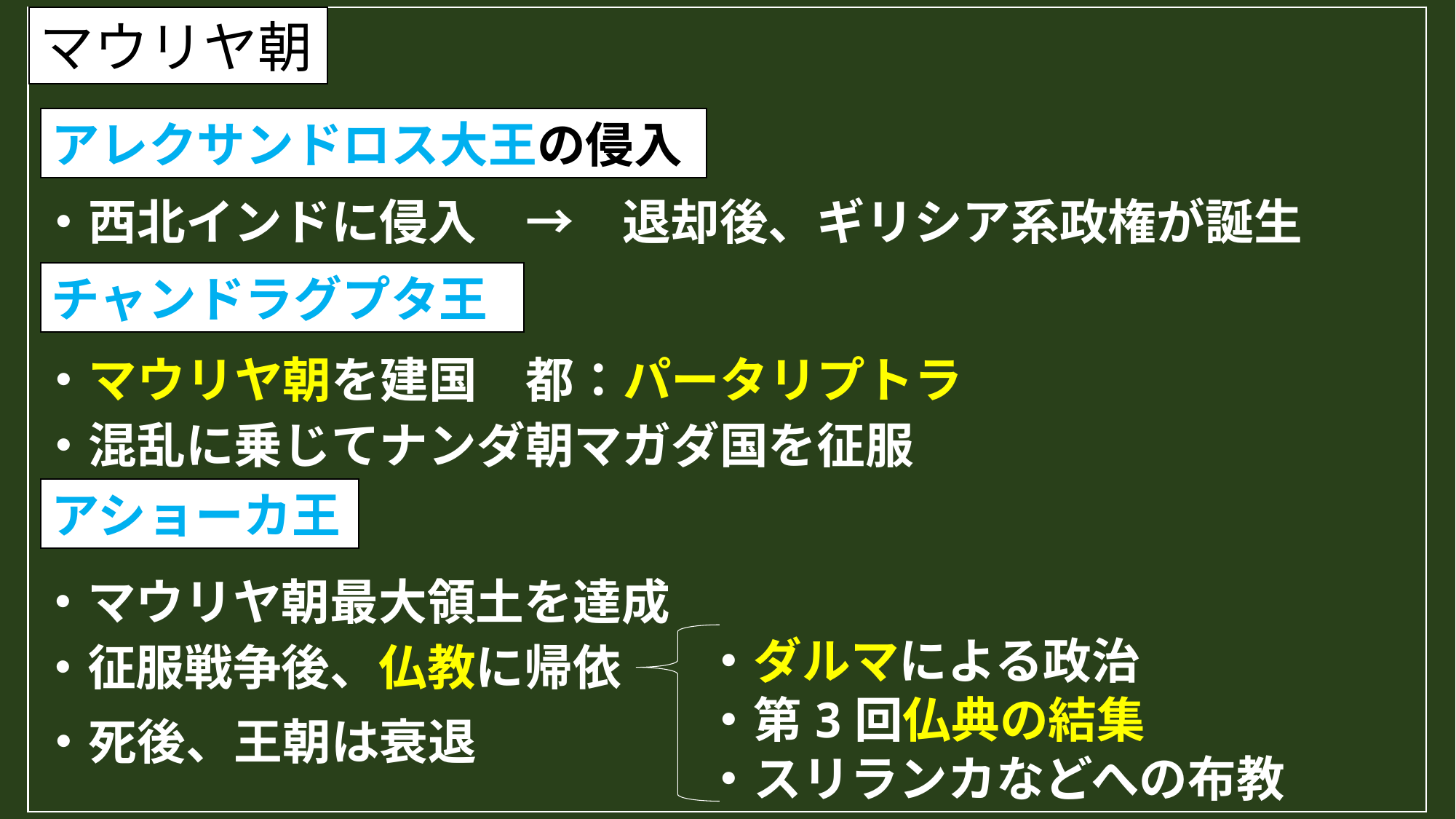

マウリヤ朝
アレクサンドロス大王の侵入
・西北インドに侵入　→　退却後、ギリシア系政権が誕生
チャンドラグプタ王
・マウリヤ朝を建国　都：パータリプトラ
・混乱に乗じてナンダ朝マガダ国を征服
アショーカ王
・マウリヤ朝最大領土を達成

・ダルマによる政治
・征服戦争後、仏教に帰依
・第3回仏典の結集
・死後、王朝は衰退
・スリランカなどへの布教